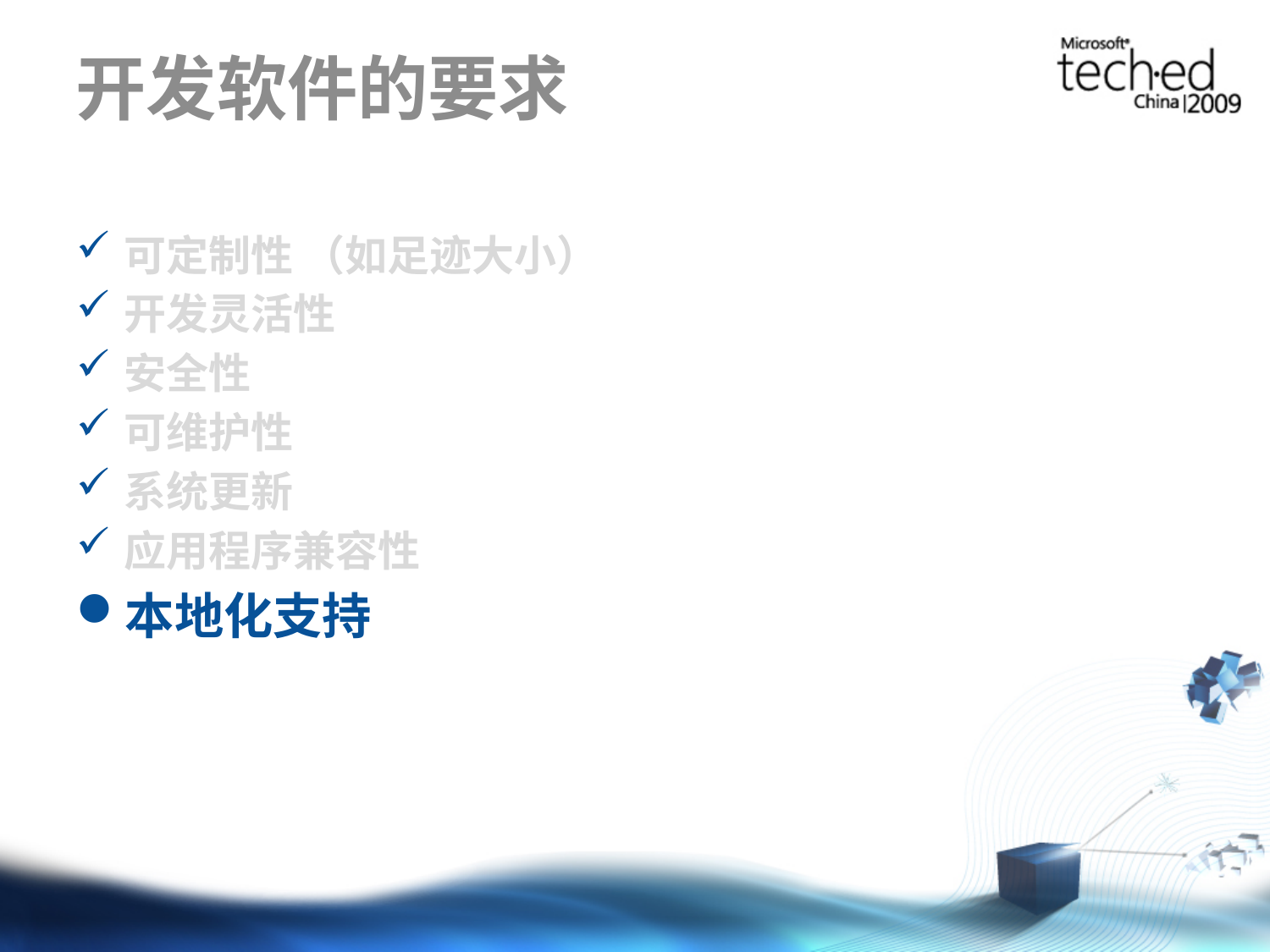

# 开发软件的要求
可定制性 （如足迹大小）
开发灵活性
安全性
可维护性
系统更新
应用程序兼容性
本地化支持